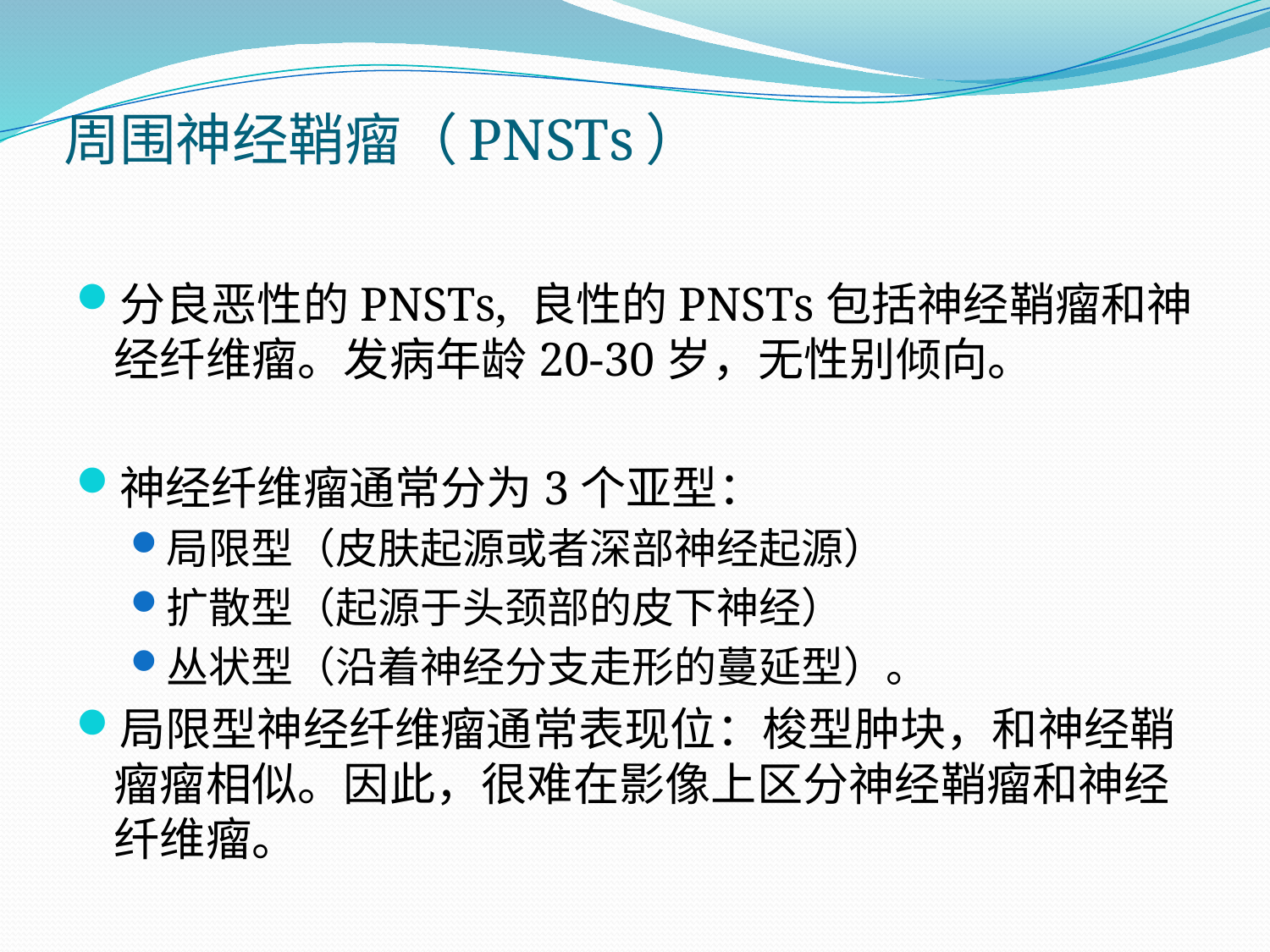

# 周围神经鞘瘤（PNSTs）
分良恶性的PNSTs, 良性的PNSTs包括神经鞘瘤和神经纤维瘤。发病年龄20-30岁，无性别倾向。

神经纤维瘤通常分为3个亚型：
局限型（皮肤起源或者深部神经起源）
扩散型（起源于头颈部的皮下神经）
丛状型（沿着神经分支走形的蔓延型）。
局限型神经纤维瘤通常表现位：梭型肿块，和神经鞘瘤瘤相似。因此，很难在影像上区分神经鞘瘤和神经纤维瘤。